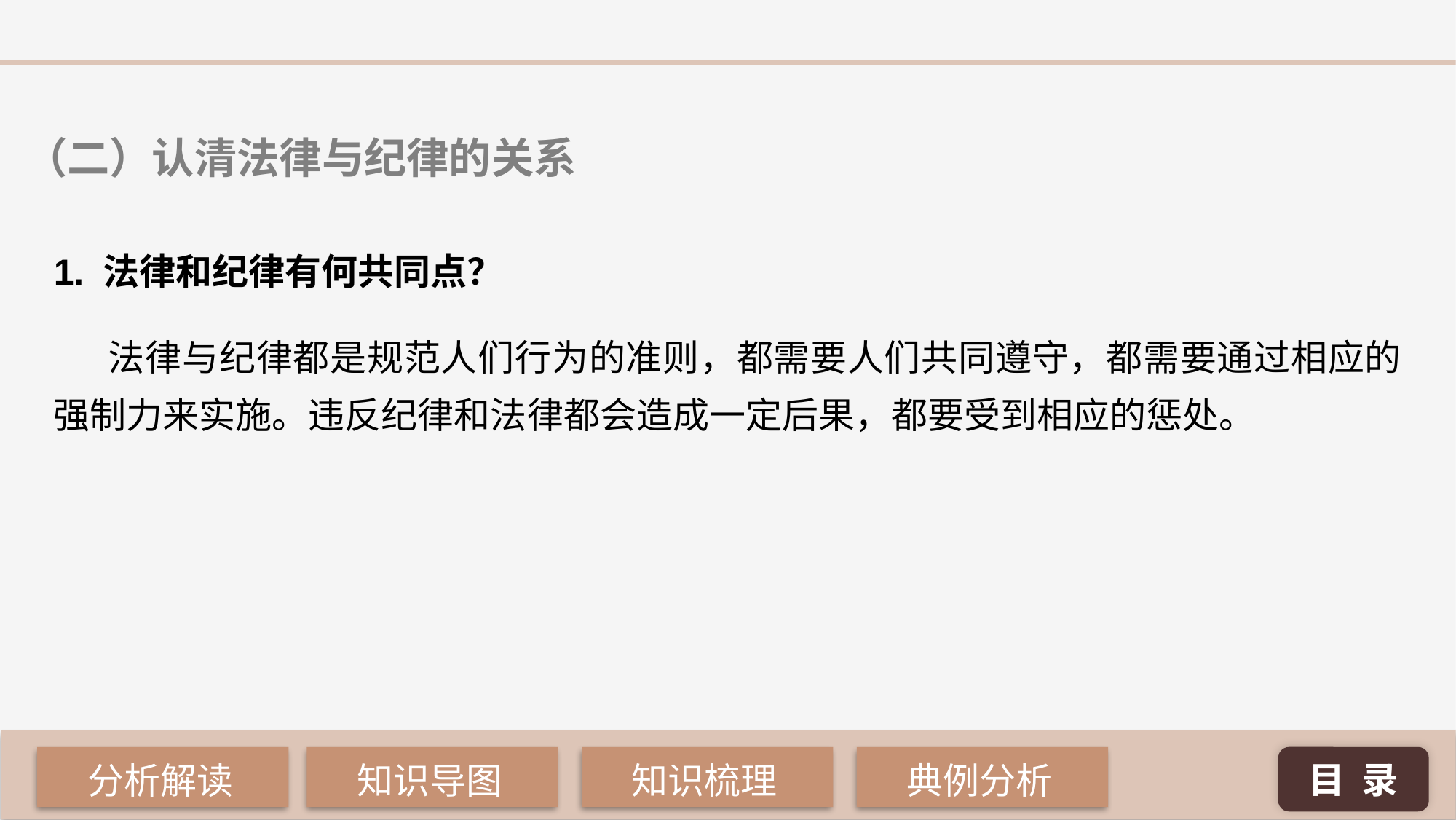

（二）认清法律与纪律的关系
1. 法律和纪律有何共同点？
法律与纪律都是规范人们行为的准则，都需要人们共同遵守，都需要通过相应的强制力来实施。违反纪律和法律都会造成一定后果，都要受到相应的惩处。